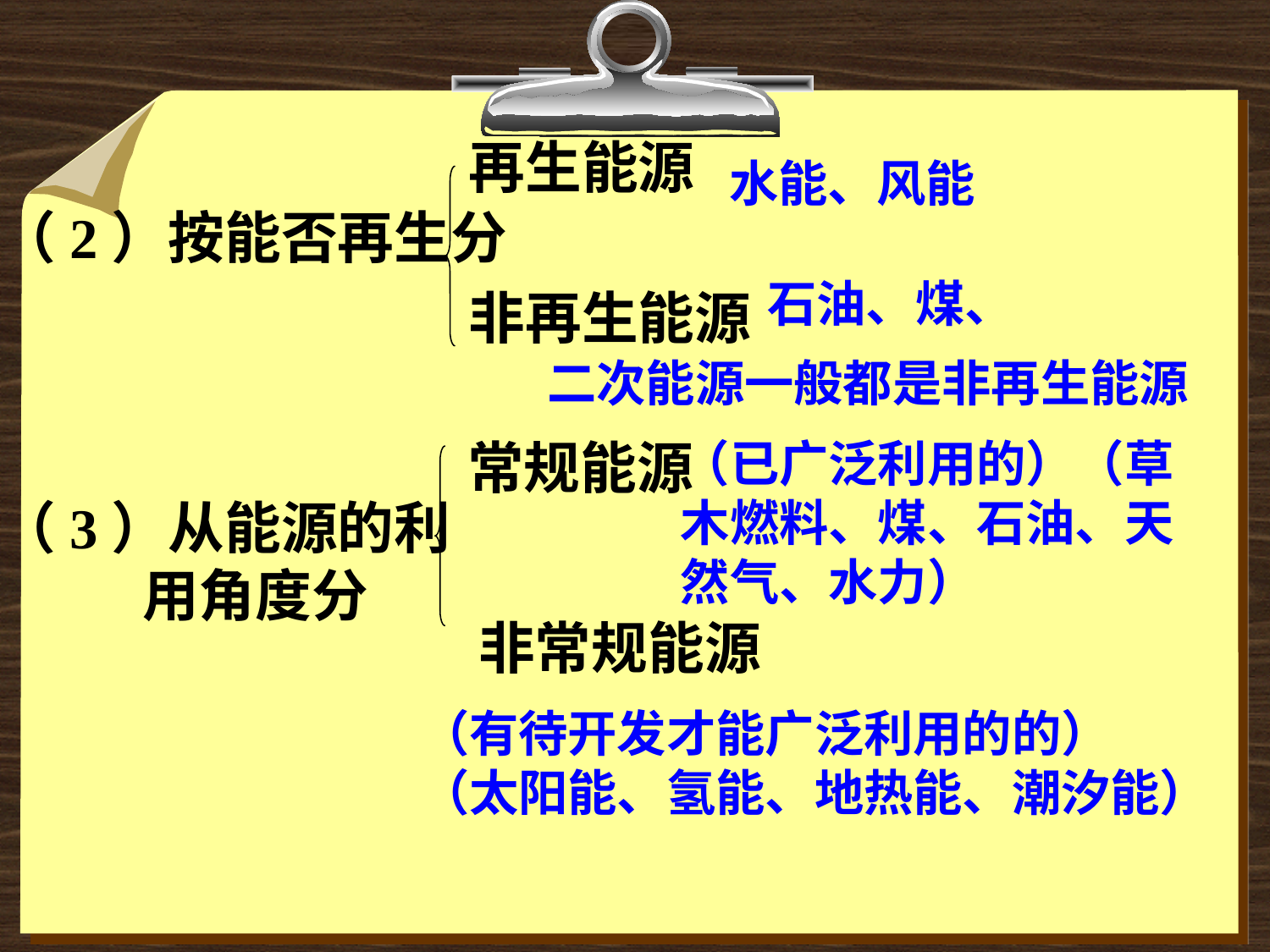

再生能源

非再生能源
水能、风能
（2）按能否再生分
石油、煤、
二次能源一般都是非再生能源
常规能源

非常规能源
（已广泛利用的）（草
木燃料、煤、石油、天
然气、水力）
（3）从能源的利
          用角度分
（有待开发才能广泛利用的的）
（太阳能、氢能、地热能、潮汐能）